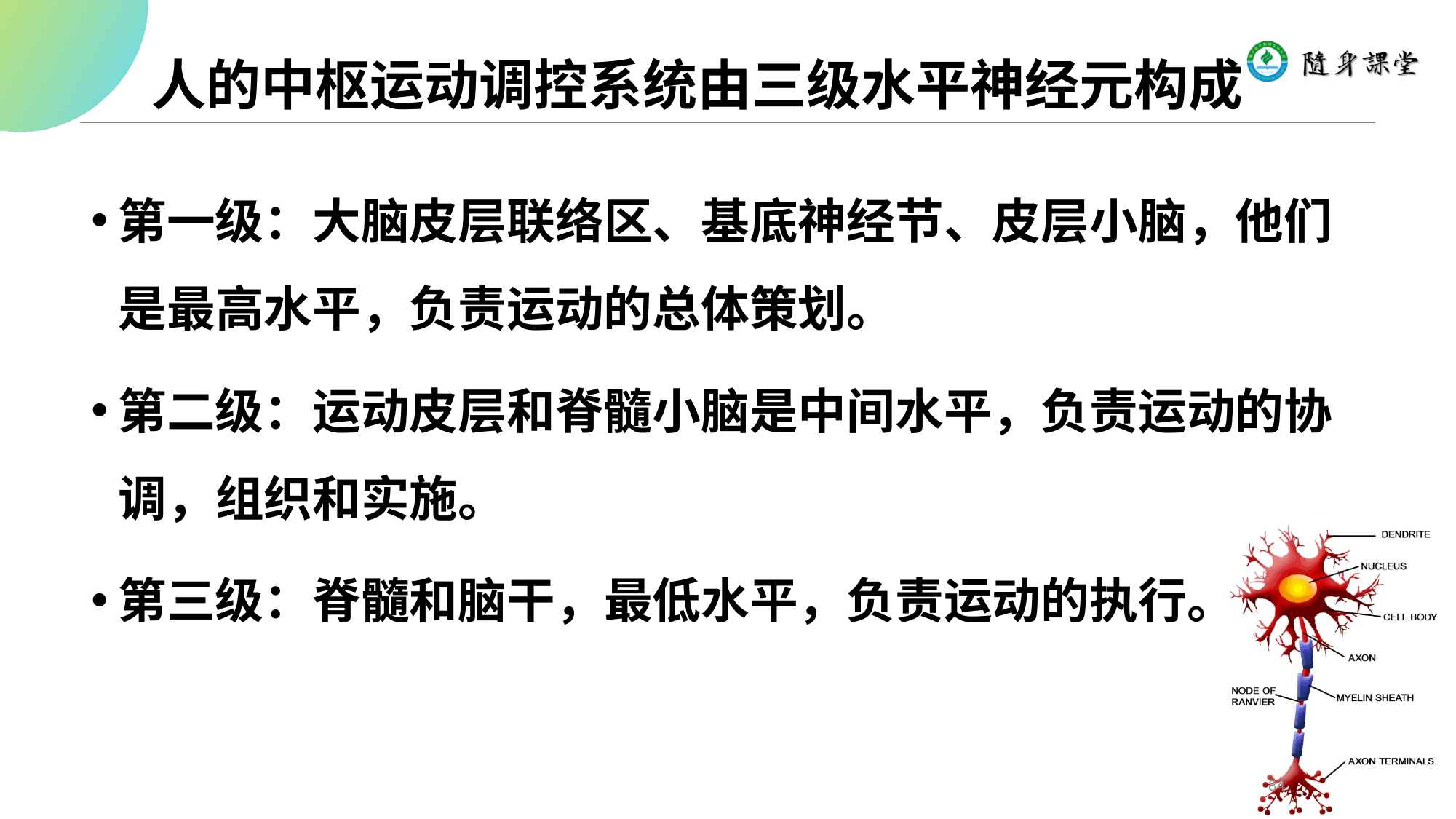

# 人的中枢运动调控系统由三级水平神经元构成
第一级：大脑皮层联络区、基底神经节、皮层小脑，他们是最高水平，负责运动的总体策划。
第二级：运动皮层和脊髓小脑是中间水平，负责运动的协调，组织和实施。
第三级：脊髓和脑干，最低水平，负责运动的执行。

84